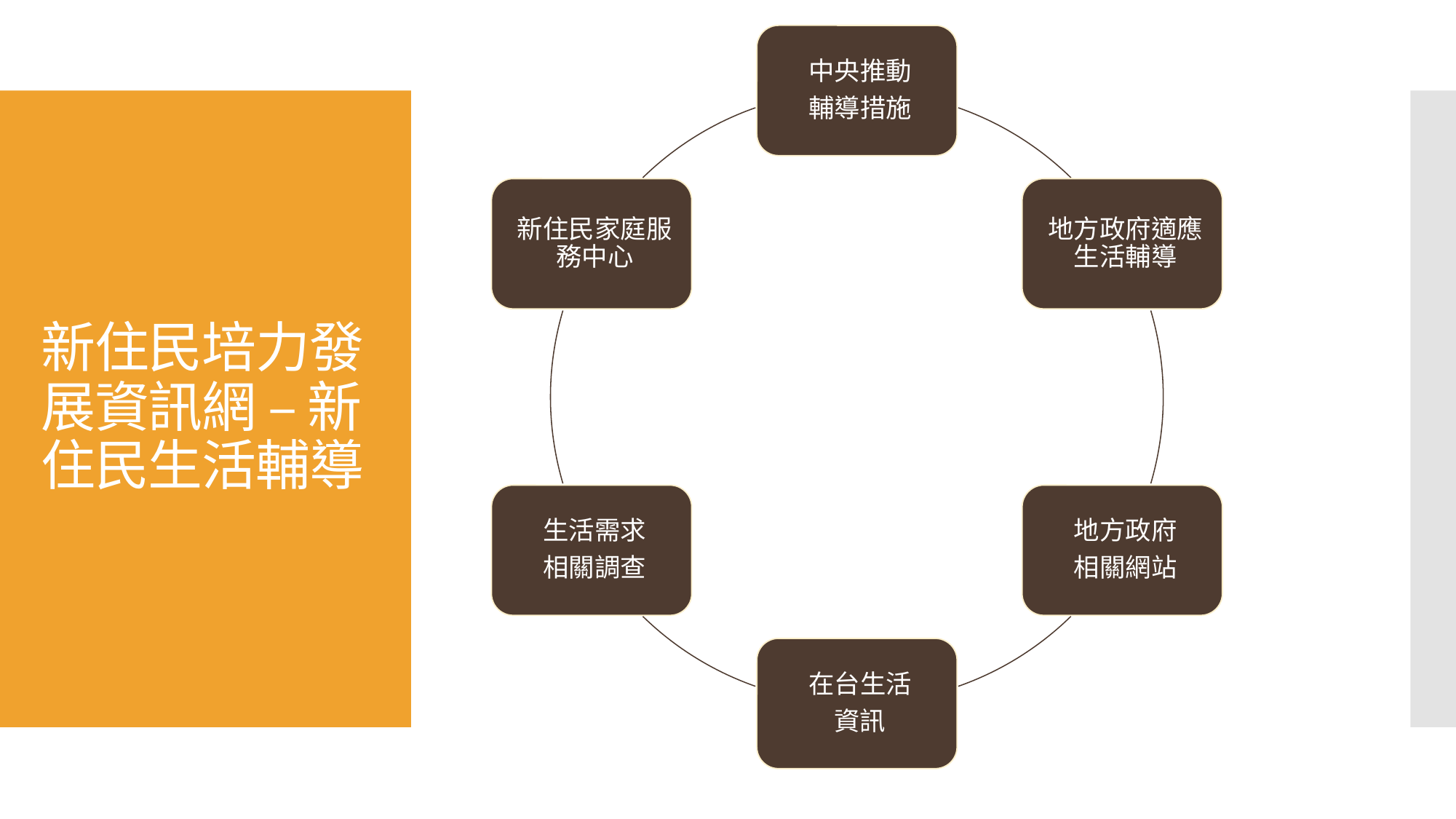

中央推動
輔導措施
地方政府適應生活輔導
地方政府
相關網站
在台生活
資訊
生活需求
相關調查
新住民家庭服務中心
# 新住民培力發展資訊網 – 新住民生活輔導